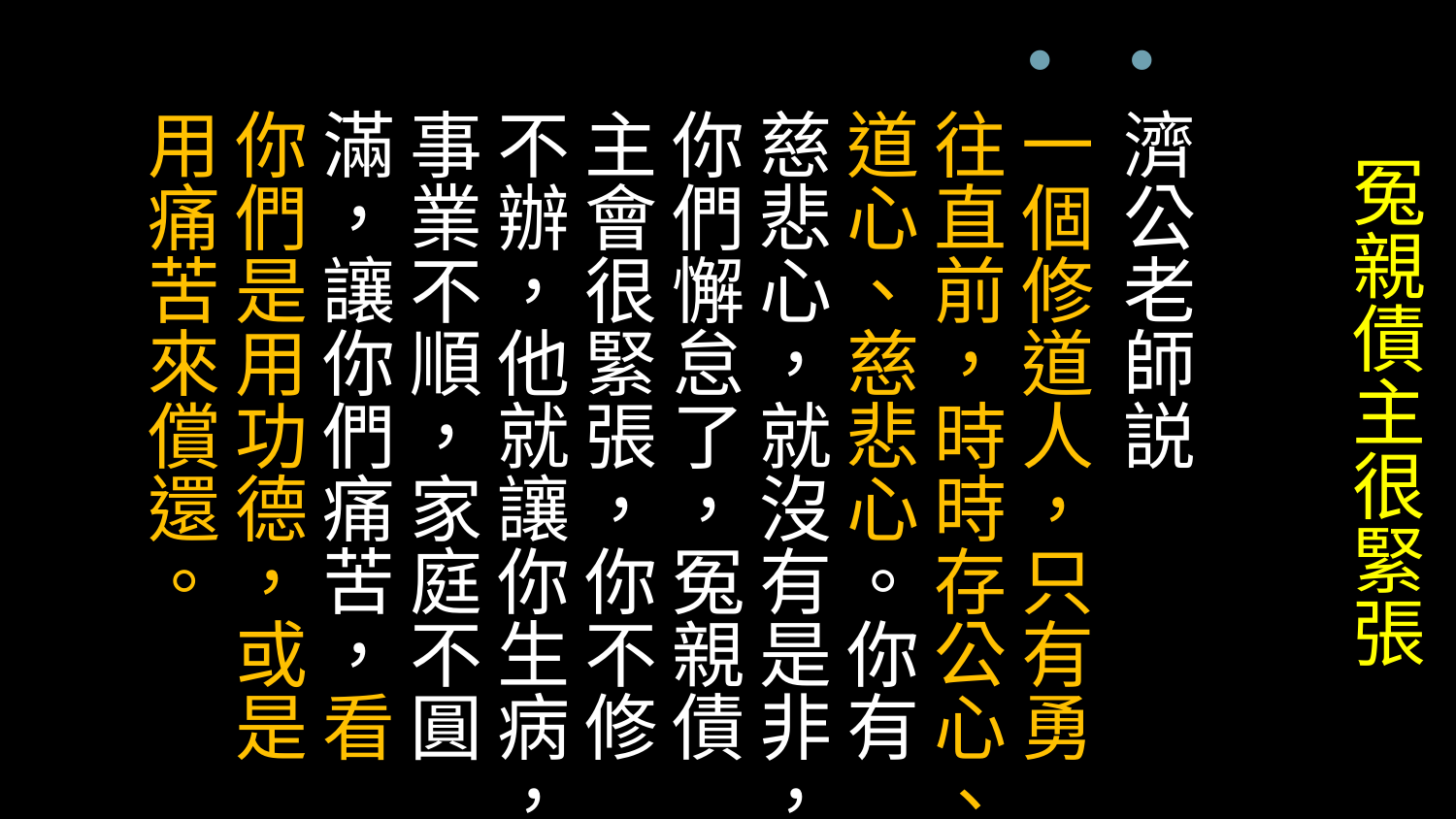

# 冤親債主很緊張
濟公老師説
一個修道人，只有勇往直前，時時存公心、道心、慈悲心。你有慈悲心，就沒有是非，你們懈怠了，冤親債主會很緊張，你不修不辦，他就讓你生病，事業不順，家庭不圓滿，讓你們痛苦，看你們是用功德，或是用痛苦來償還。